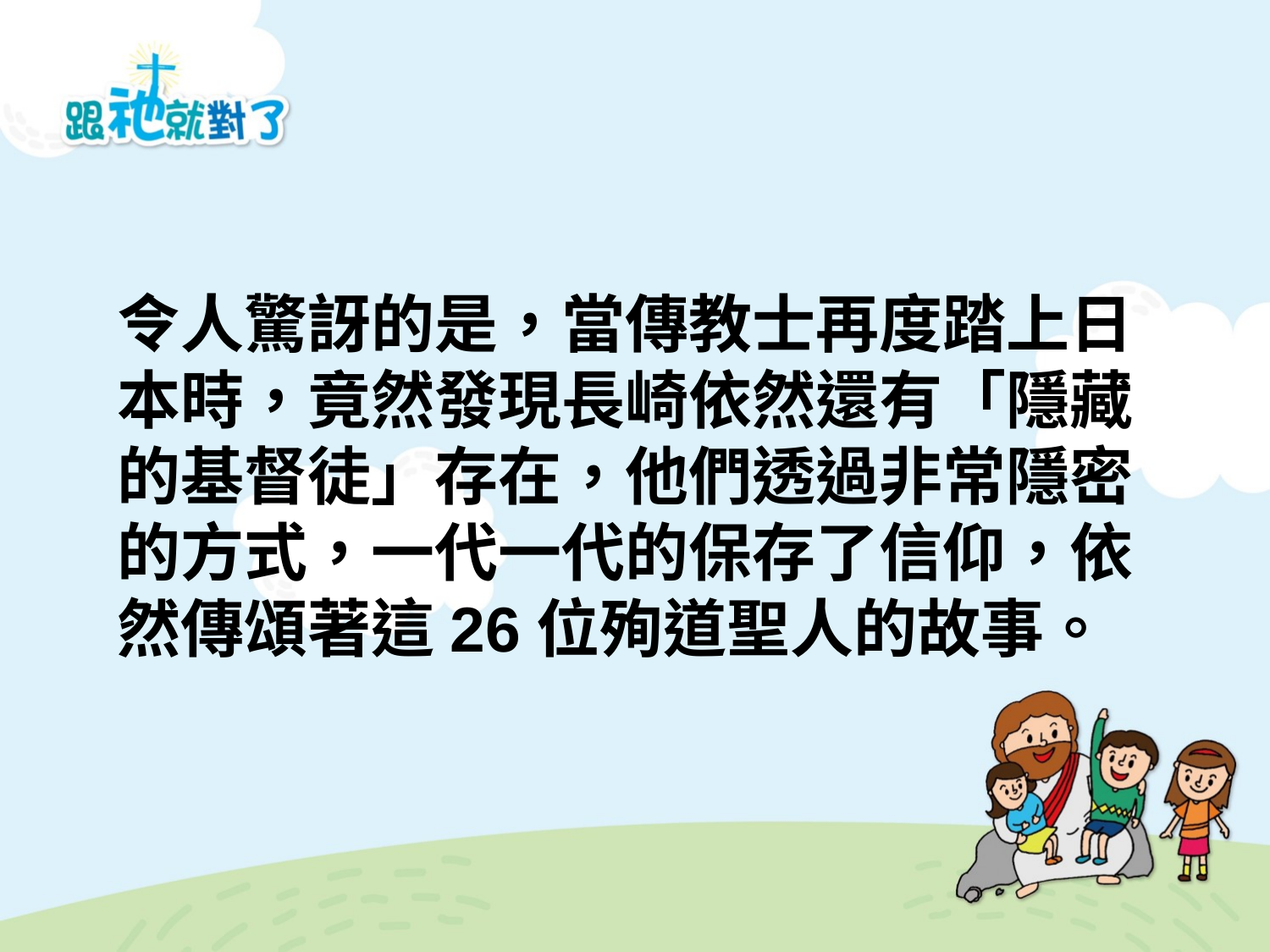

令人驚訝的是，當傳教士再度踏上日本時，竟然發現長崎依然還有「隱藏的基督徒」存在，他們透過非常隱密的方式，一代一代的保存了信仰，依然傳頌著這26位殉道聖人的故事。